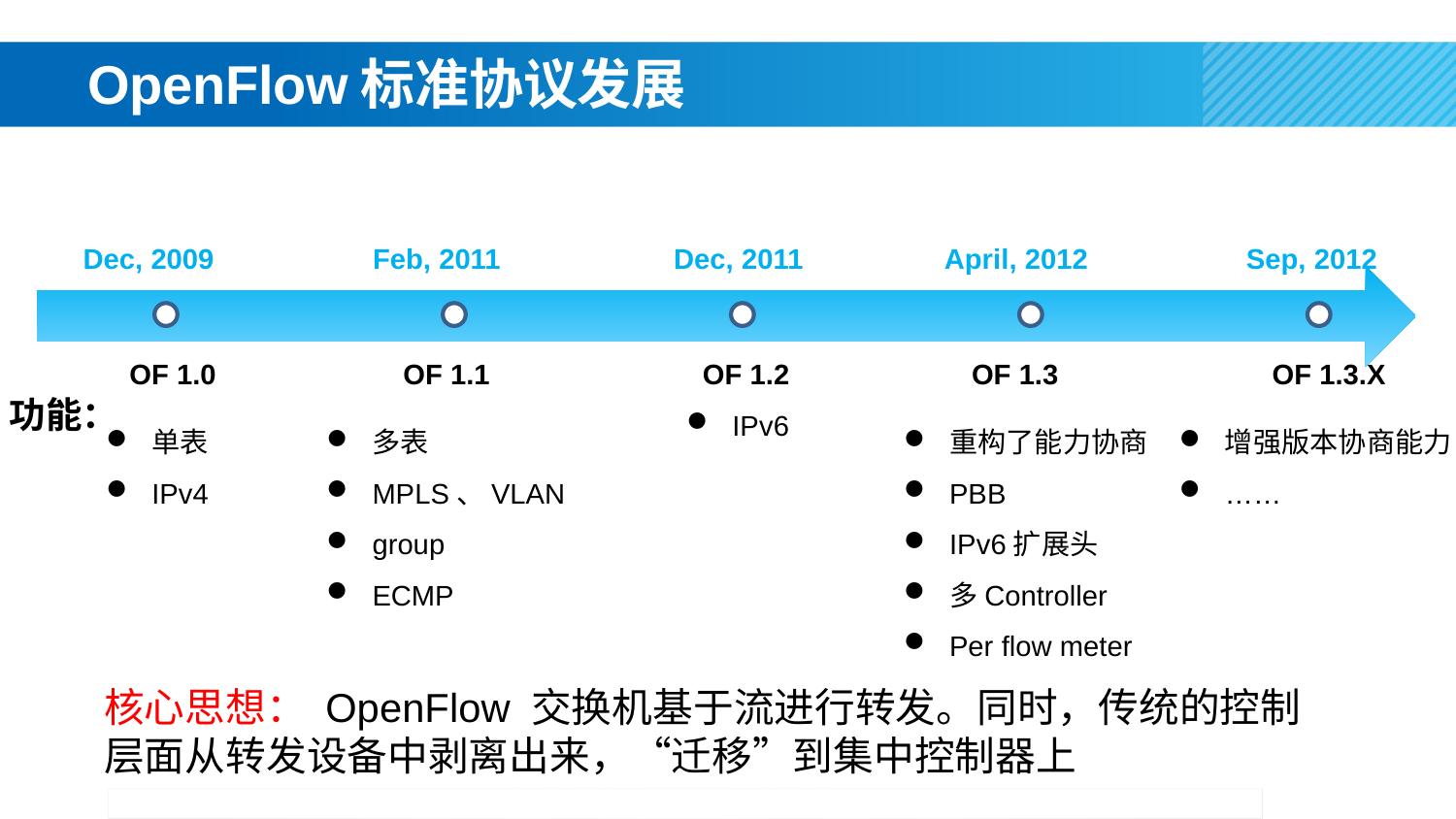

# OpenFlow标准协议发展
Dec, 2009
Feb, 2011
Dec, 2011
April, 2012
Sep, 2012

OF 1.0
OF 1.1
OF 1.2
OF 1.3
OF 1.3.X
功能：
单表
IPv4
多表
MPLS、VLAN
group
ECMP
IPv6
重构了能力协商
PBB
IPv6扩展头
多Controller
Per flow meter
增强版本协商能力
……
核心思想： OpenFlow 交换机基于流进行转发。同时，传统的控制层面从转发设备中剥离出来，“迁移”到集中控制器上